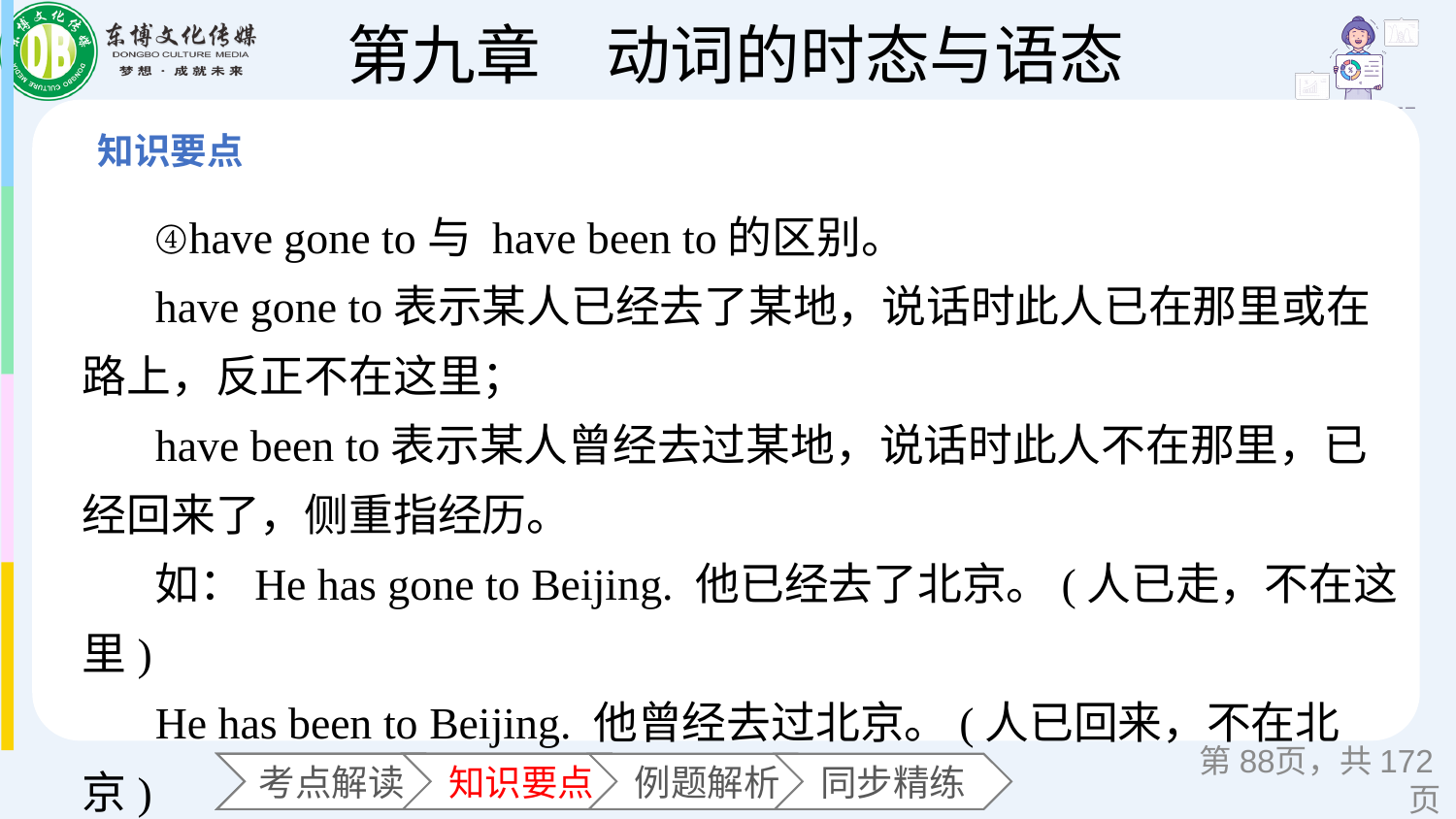

④have gone to与 have been to的区别。
have gone to表示某人已经去了某地，说话时此人已在那里或在路上，反正不在这里；
have been to表示某人曾经去过某地，说话时此人不在那里，已经回来了，侧重指经历。
如：He has gone to Beijing. 他已经去了北京。(人已走，不在这里)
He has been to Beijing. 他曾经去过北京。(人已回来，不在北京)
第88页，共172页